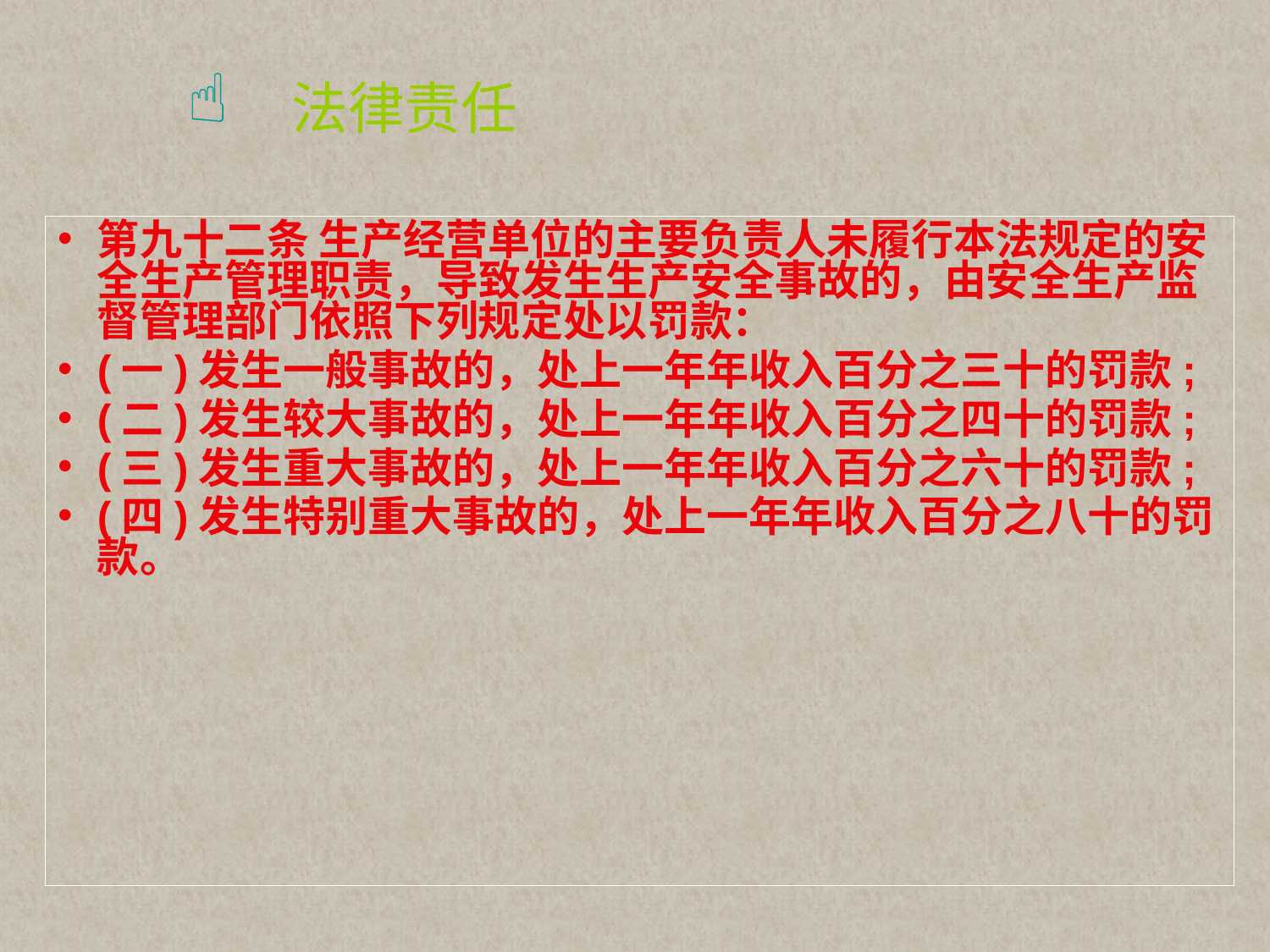

法律责任
第九十二条 生产经营单位的主要负责人未履行本法规定的安全生产管理职责，导致发生生产安全事故的，由安全生产监督管理部门依照下列规定处以罚款：
(一)发生一般事故的，处上一年年收入百分之三十的罚款;
(二)发生较大事故的，处上一年年收入百分之四十的罚款;
(三)发生重大事故的，处上一年年收入百分之六十的罚款;
(四)发生特别重大事故的，处上一年年收入百分之八十的罚款。